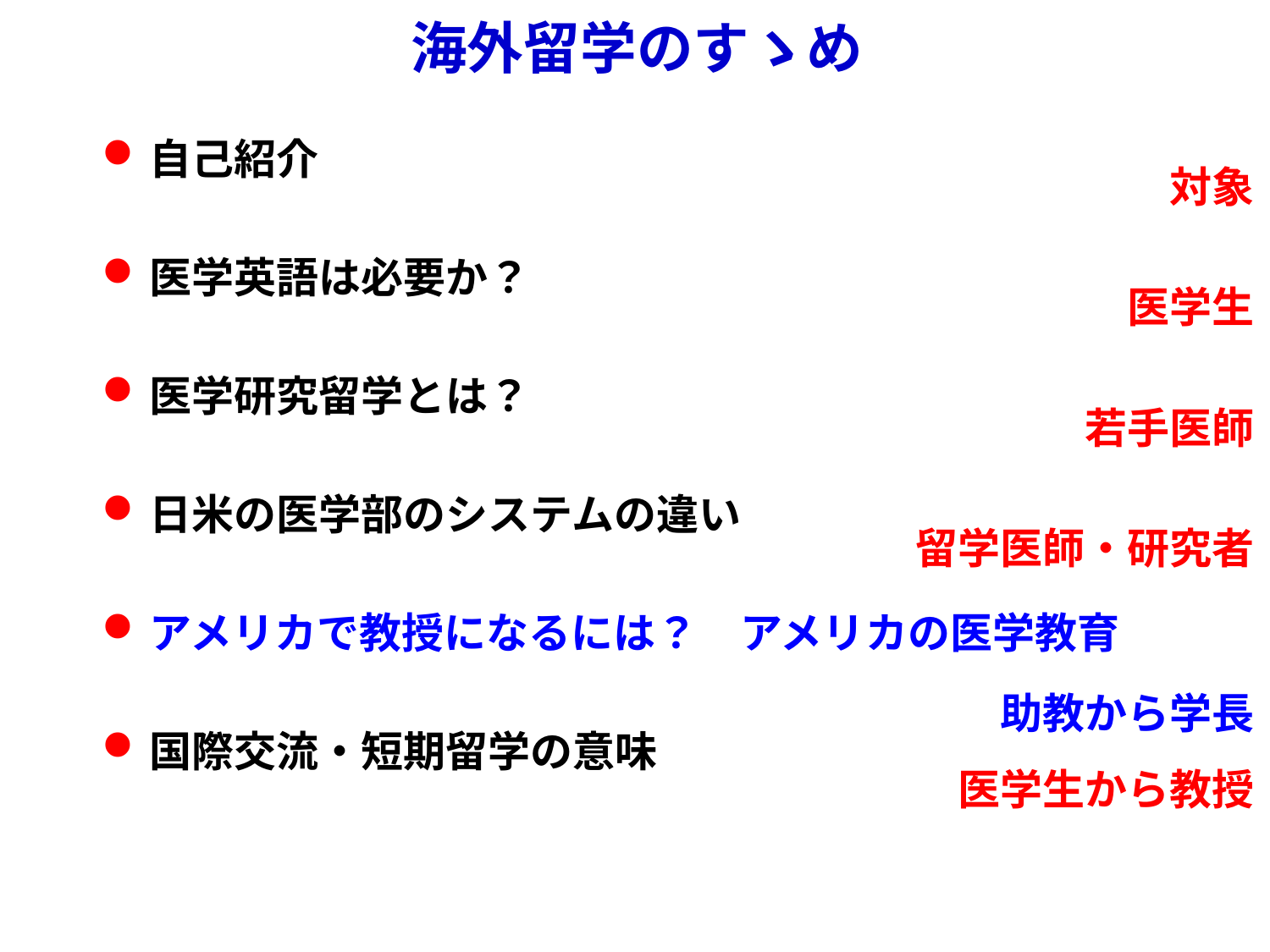

海外留学のすゝめ
自己紹介

医学英語は必要か？

医学研究留学とは？

日米の医学部のシステムの違い

アメリカで教授になるには？　アメリカの医学教育

国際交流・短期留学の意味

対象

医学生

若手医師

留学医師・研究者

助教から学長
医学生から教授